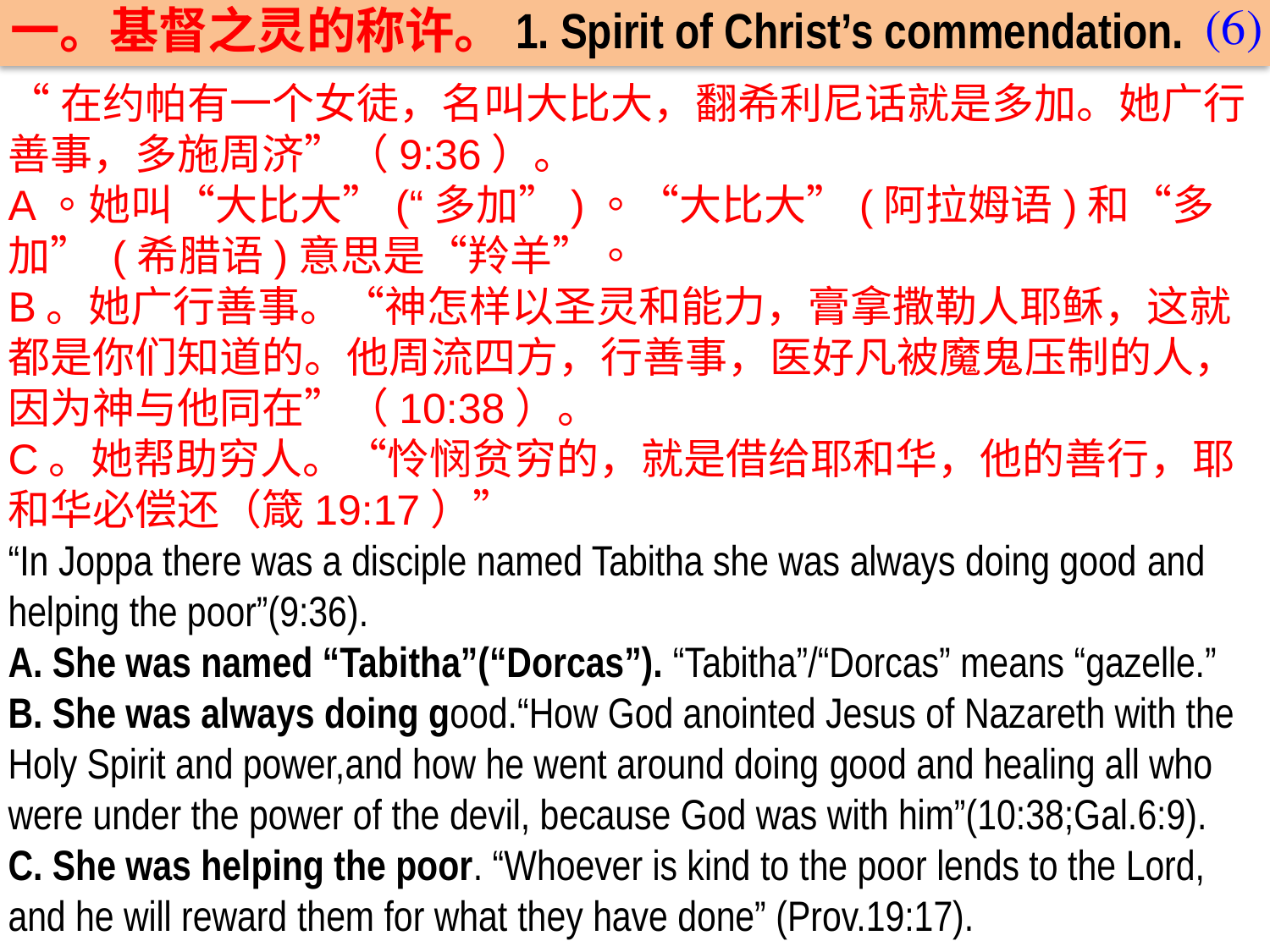

(6)
一。基督之灵的称许。1. Spirit of Christ’s commendation.

“在约帕有一个女徒，名叫大比大，翻希利尼话就是多加。她广行善事，多施周济”（9:36）。
A。她叫“大比大”(“多加”)。“大比大”(阿拉姆语)和“多加” (希腊语)意思是“羚羊”。
B。她广行善事。“神怎样以圣灵和能力，膏拿撒勒人耶稣，这就都是你们知道的。他周流四方，行善事，医好凡被魔鬼压制的人，因为神与他同在”（10:38）。
C。她帮助穷人。“怜悯贫穷的，就是借给耶和华，他的善行，耶和华必偿还（箴19:17）”
“In Joppa there was a disciple named Tabitha she was always doing good and helping the poor”(9:36).
A. She was named “Tabitha”(“Dorcas”). “Tabitha”/“Dorcas” means “gazelle.”
B. She was always doing good.“How God anointed Jesus of Nazareth with the Holy Spirit and power,and how he went around doing good and healing all who were under the power of the devil, because God was with him”(10:38;Gal.6:9).
C. She was helping the poor. “Whoever is kind to the poor lends to the Lord, and he will reward them for what they have done” (Prov.19:17).